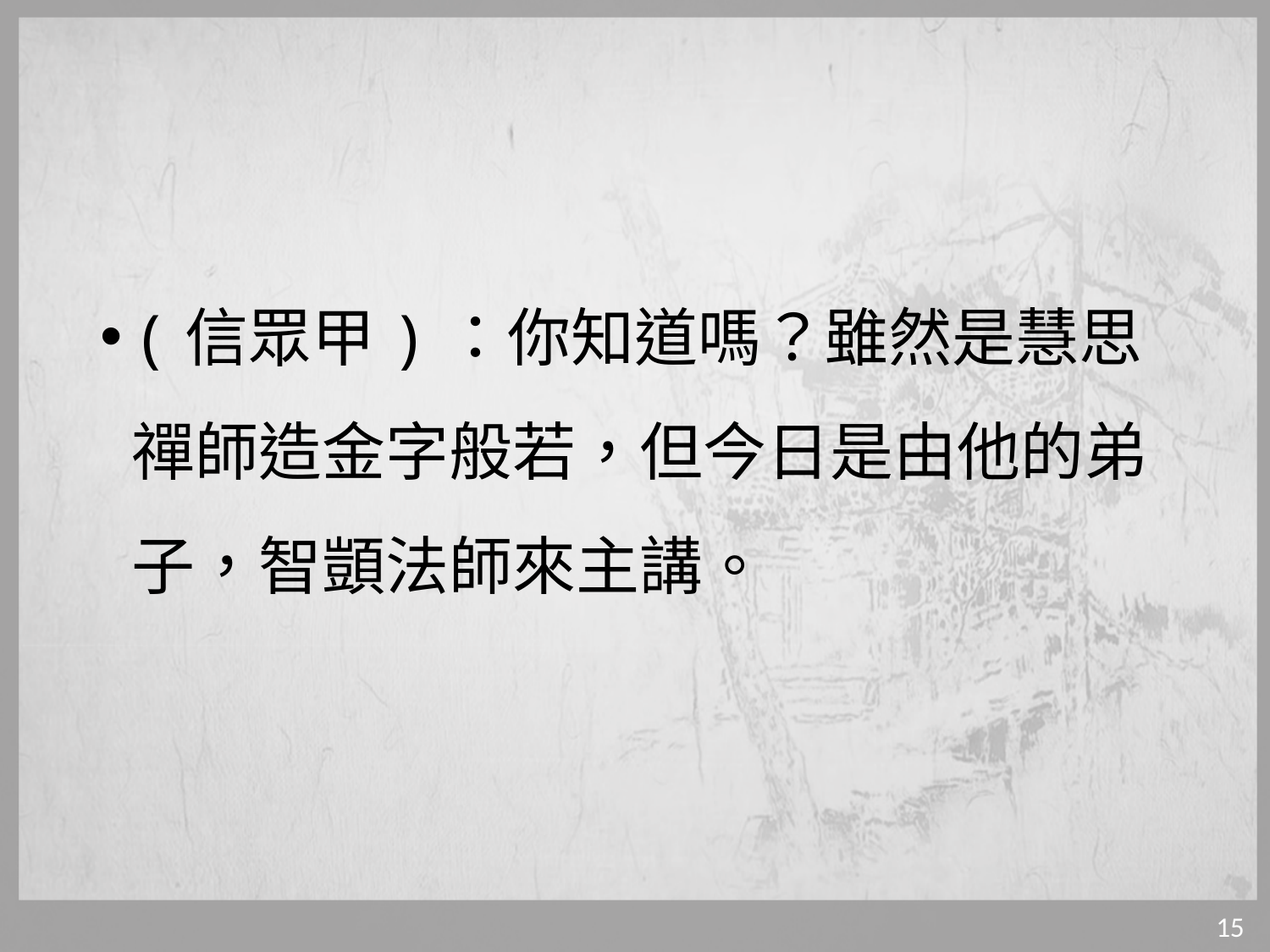

(信眾甲)：你知道嗎？雖然是慧思禪師造金字般若，但今日是由他的弟子，智顗法師來主講。

15